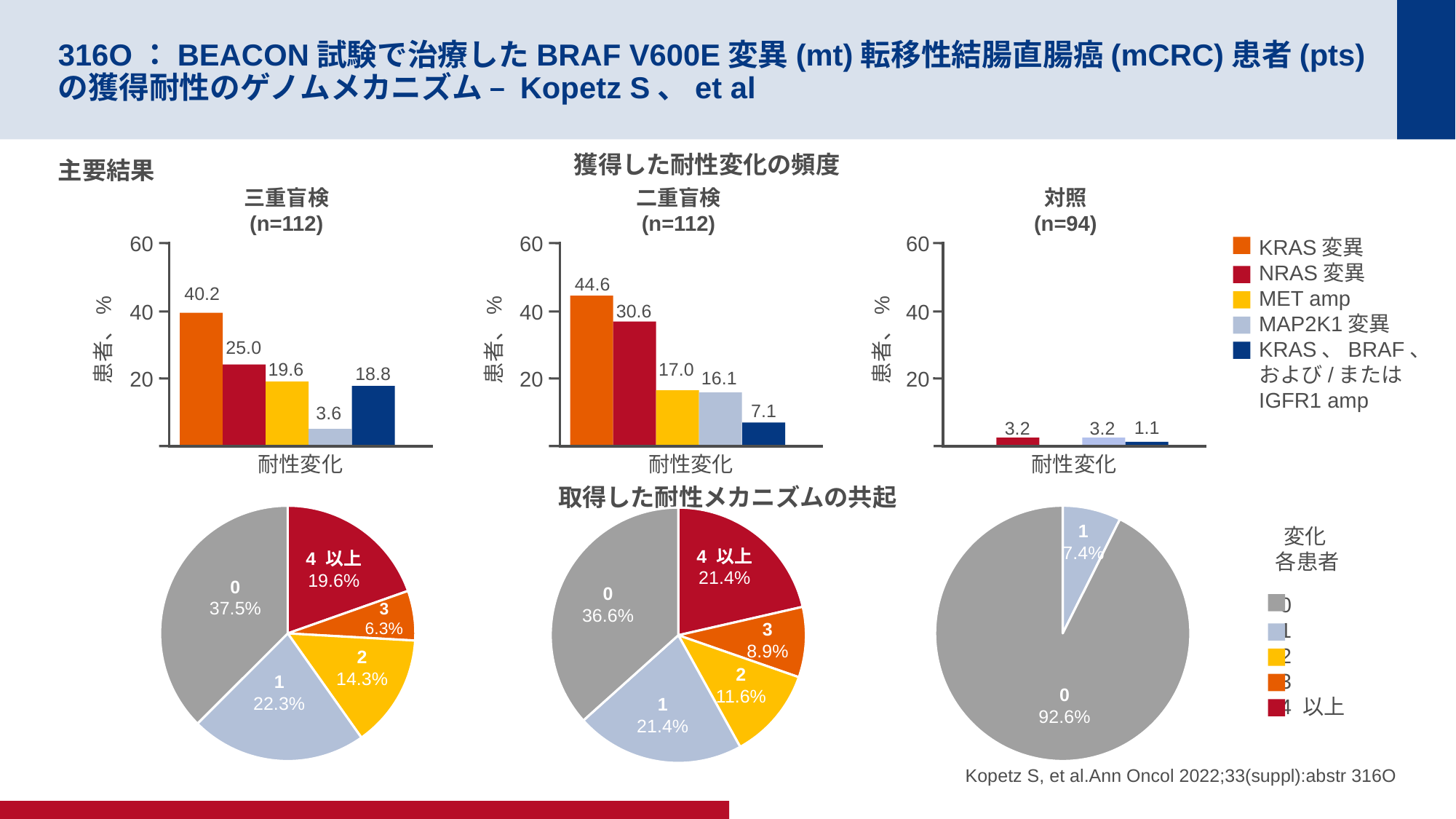

# 316O：BEACON試験で治療したBRAF V600E変異(mt)転移性結腸直腸癌(mCRC)患者(pts)の獲得耐性のゲノムメカニズム – Kopetz S、et al
獲得した耐性変化の頻度
主要結果
三重盲検
(n=112)
二重盲検
(n=112)
対照
(n=94)
タイトル
60

40

20

0

60

40

20

0

60
KRAS変異
NRAS変異
MET amp
MAP2K1変異
KRAS、BRAF、
および/または
IGFR1 amp

44.6
40.2
40
30.6

患者、%
患者、%
患者、%

25.0
19.6
17.0
18.8
20
16.1

7.1
3.6
1.1
3.2
3.2

0

耐性変化
耐性変化
耐性変化

取得した耐性メカニズムの共起

### Chart

| Category | Sales |
|---|---|
| 1st Qtr | 7.4 |
| 2nd Qtr | 92.6 |
1
7.4%
0
92.6%

### Chart

| Category | Column2 |
|---|---|
|  | 19.6 |
|  | 6.3 |
|  | 14.3 |
|  | 22.3 |
|  | 37.5 |
4 以上
19.6%
0
37.5%
3
6.3%
2
14.3%
1
22.3%

### Chart

| Category | Column2 |
|---|---|
|  | 21.4 |
|  | 8.9 |
|  | 11.6 |
|  | 21.4 |
|  | 36.6 |
4 以上
21.4%
0
36.6%
3
8.9%
2
11.6%
1
21.4%
変化
各患者
0
1
2
3
4 以上

Kopetz S, et al.Ann Oncol 2022;33(suppl):abstr 316O